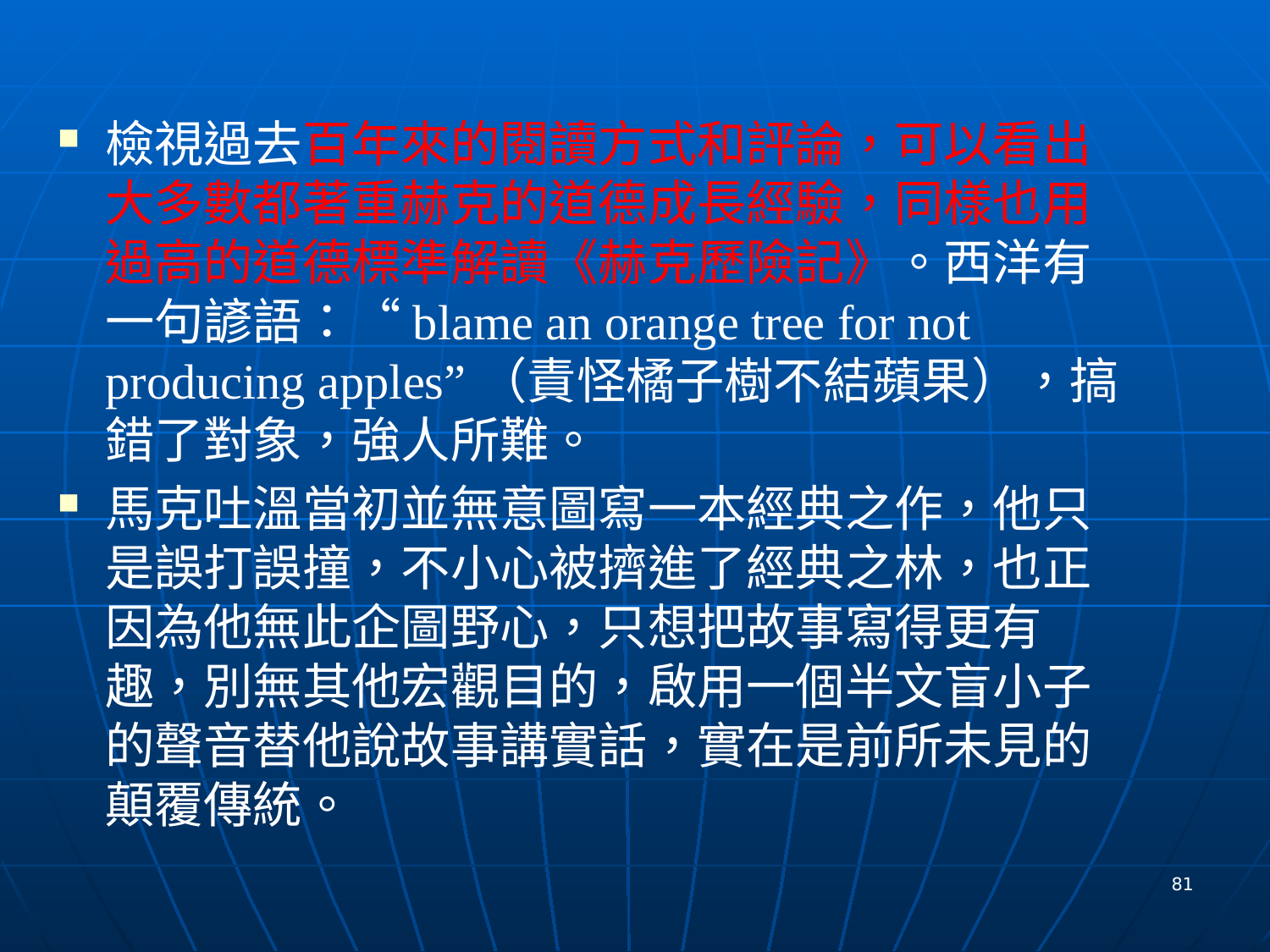

檢視過去百年來的閱讀方式和評論，可以看出大多數都著重赫克的道德成長經驗，同樣也用過高的道德標準解讀《赫克歷險記》。西洋有一句諺語：“blame an orange tree for not producing apples”（責怪橘子樹不結蘋果），搞錯了對象，強人所難。
馬克吐溫當初並無意圖寫一本經典之作，他只是誤打誤撞，不小心被擠進了經典之林，也正因為他無此企圖野心，只想把故事寫得更有趣，別無其他宏觀目的，啟用一個半文盲小子的聲音替他說故事講實話，實在是前所未見的顛覆傳統。

81